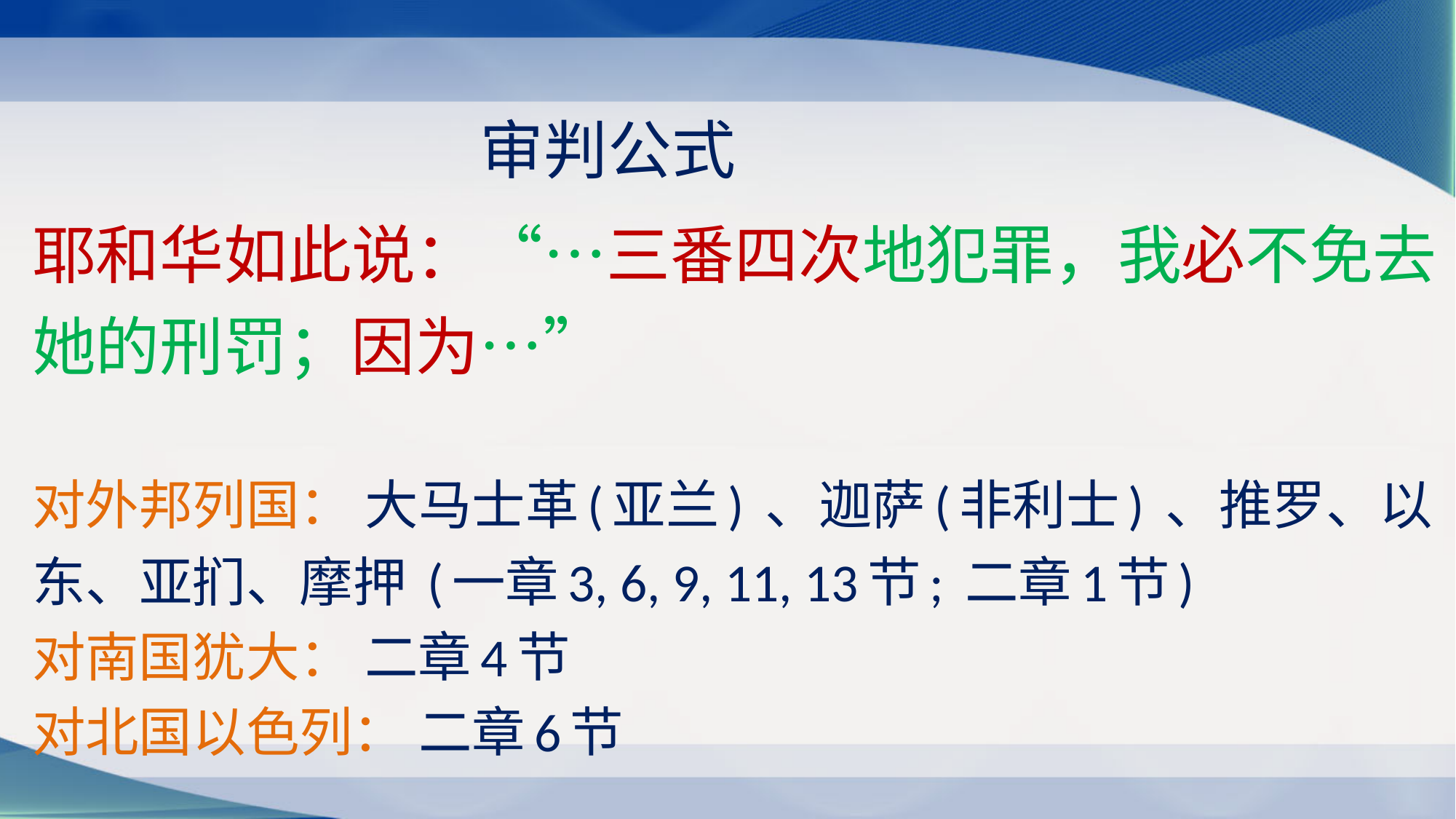

审判公式
耶和华如此说：“…三番四次地犯罪，我必不免去她的刑罚；因为…”

对外邦列国： 大马士革(亚兰) 、迦萨(非利士) 、推罗、以东、亚扪、摩押 (一章3, 6, 9, 11, 13节; 二章1节)
对南国犹大： 二章4节
对北国以色列： 二章6节